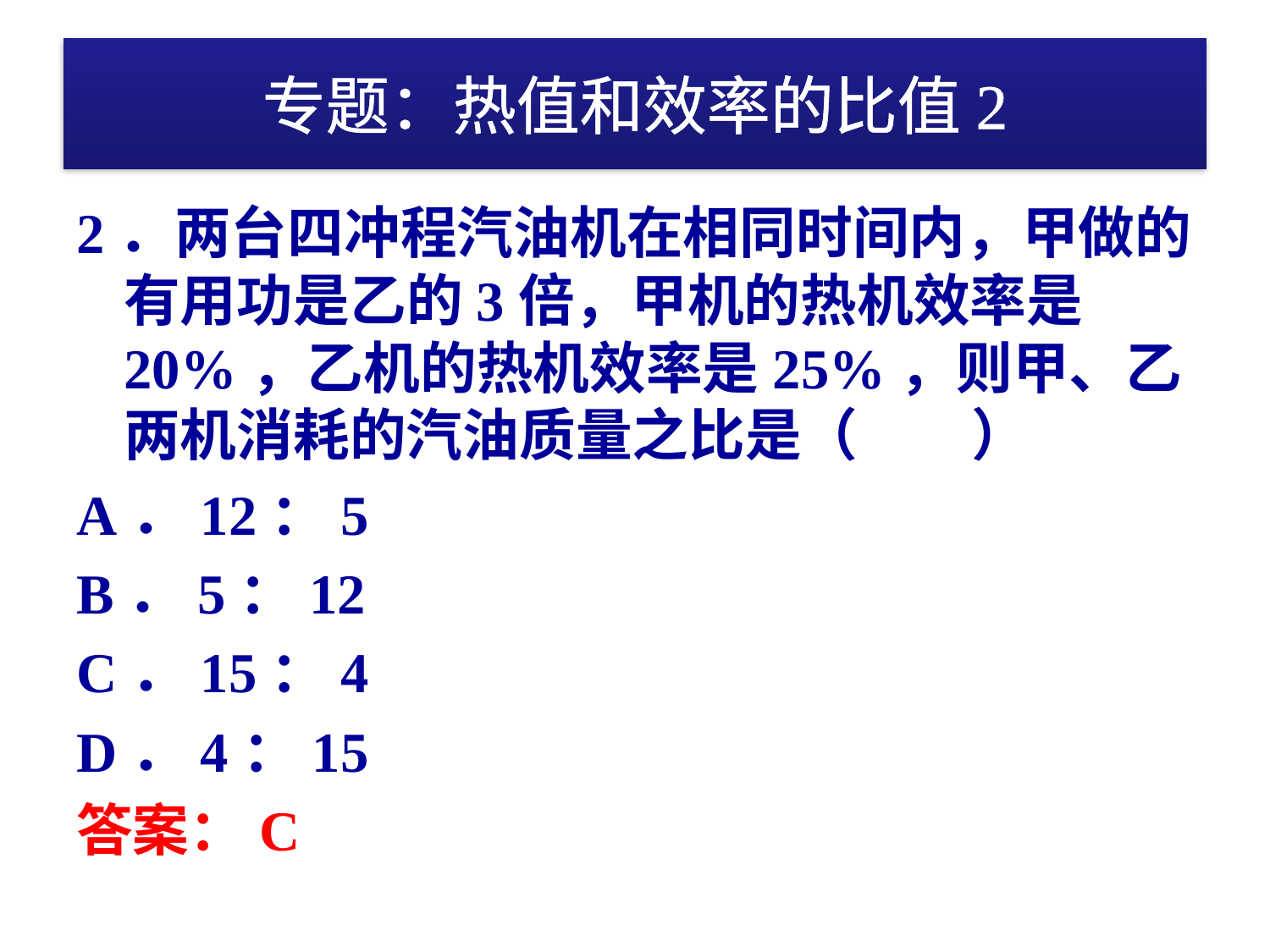

# 专题：热值和效率的比值2
2．两台四冲程汽油机在相同时间内，甲做的有用功是乙的3倍，甲机的热机效率是20%，乙机的热机效率是25%，则甲、乙两机消耗的汽油质量之比是（　　）
A．12：5
B．5：12
C．15：4
D．4：15
答案：C